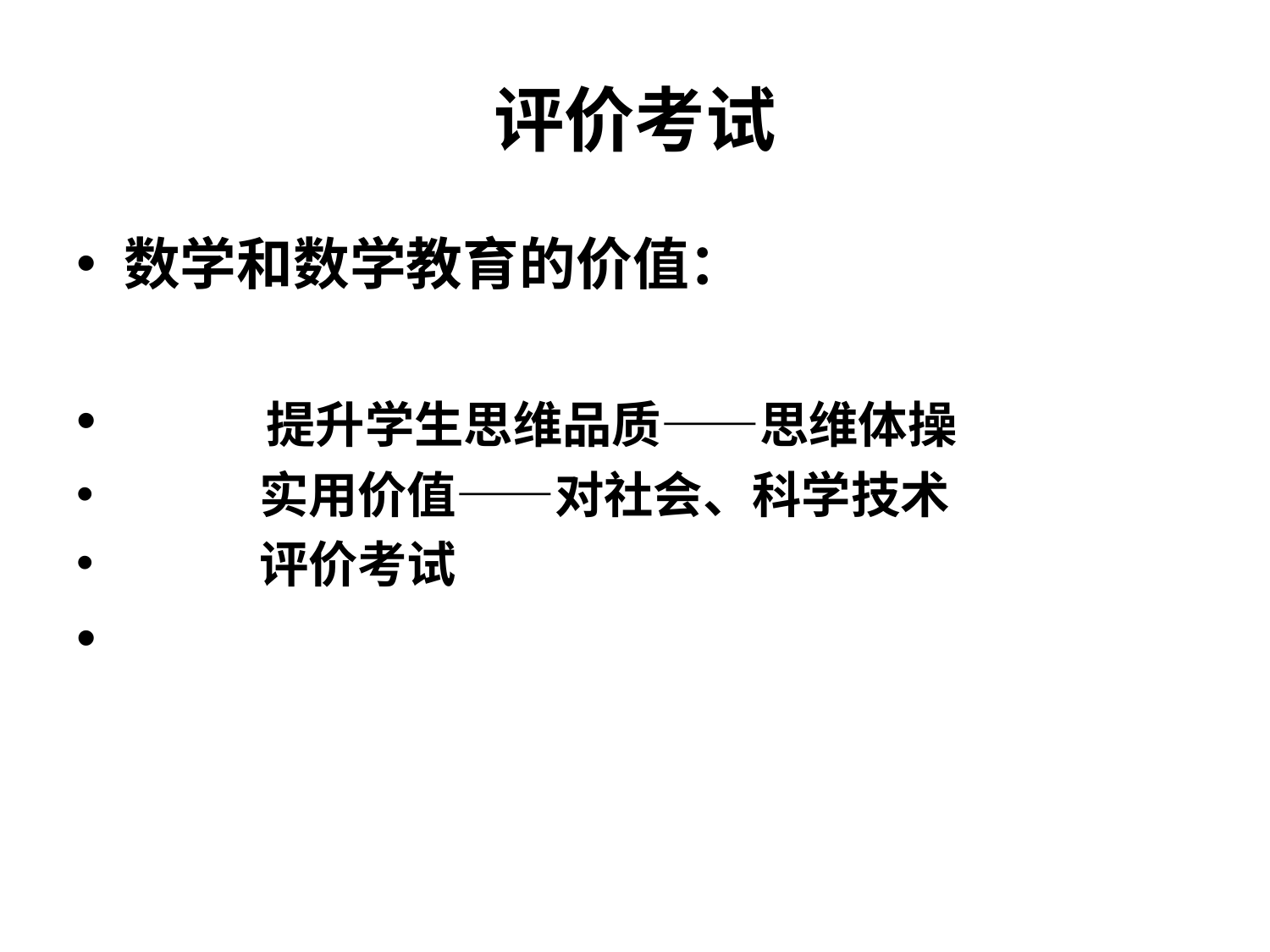

# 评价考试
数学和数学教育的价值：

          提升学生思维品质——思维体操
           实用价值——对社会、科学技术
           评价考试